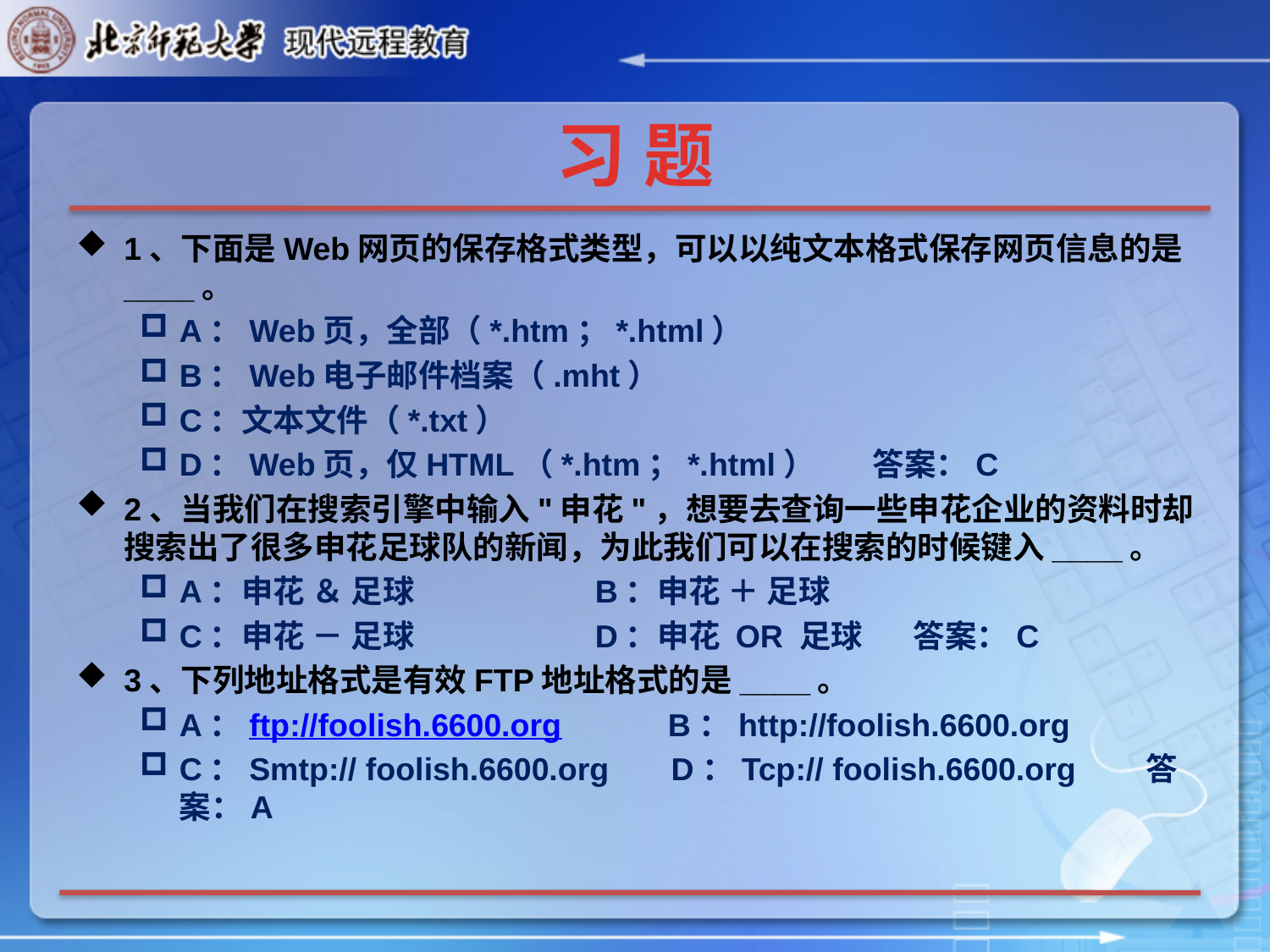

# 习 题
1、下面是Web网页的保存格式类型，可以以纯文本格式保存网页信息的是____。
A：Web页，全部（*.htm；*.html）
B：Web电子邮件档案（.mht）
C：文本文件（*.txt）
D：Web页，仅HTML（*.htm；*.html）        答案：C
2、当我们在搜索引擎中输入"申花"，想要去查询一些申花企业的资料时却搜索出了很多申花足球队的新闻，为此我们可以在搜索的时候键入____。
A：申花 ＆ 足球                        B：申花 ＋ 足球
C：申花 － 足球                        D：申花 OR 足球       答案：C
3、下列地址格式是有效FTP地址格式的是____。
A：ftp://foolish.6600.org            B：http://foolish.6600.org
C：Smtp:// foolish.6600.org       D：Tcp:// foolish.6600.org       答案：A